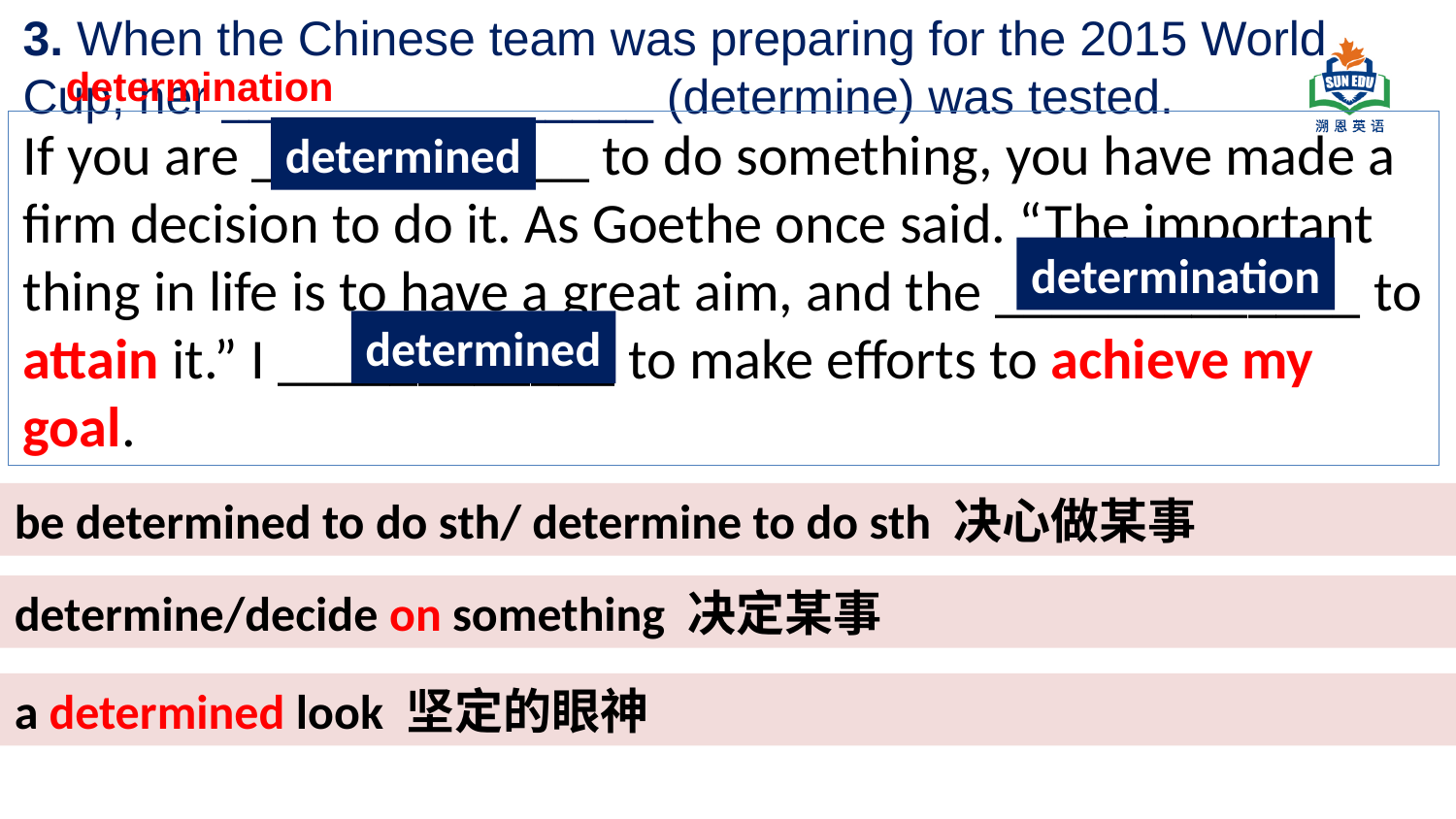

3. When the Chinese team was preparing for the 2015 World Cup, her ________________ (determine) was tested.
determination
If you are ____________ to do something, you have made a firm decision to do it. As Goethe once said. “The important thing in life is to have a great aim, and the _____________ to attain it.” I ____________ to make efforts to achieve my goal.
determined
determination
determined
be determined to do sth/ determine to do sth 决心做某事
determine/decide on something 决定某事
a determined look 坚定的眼神